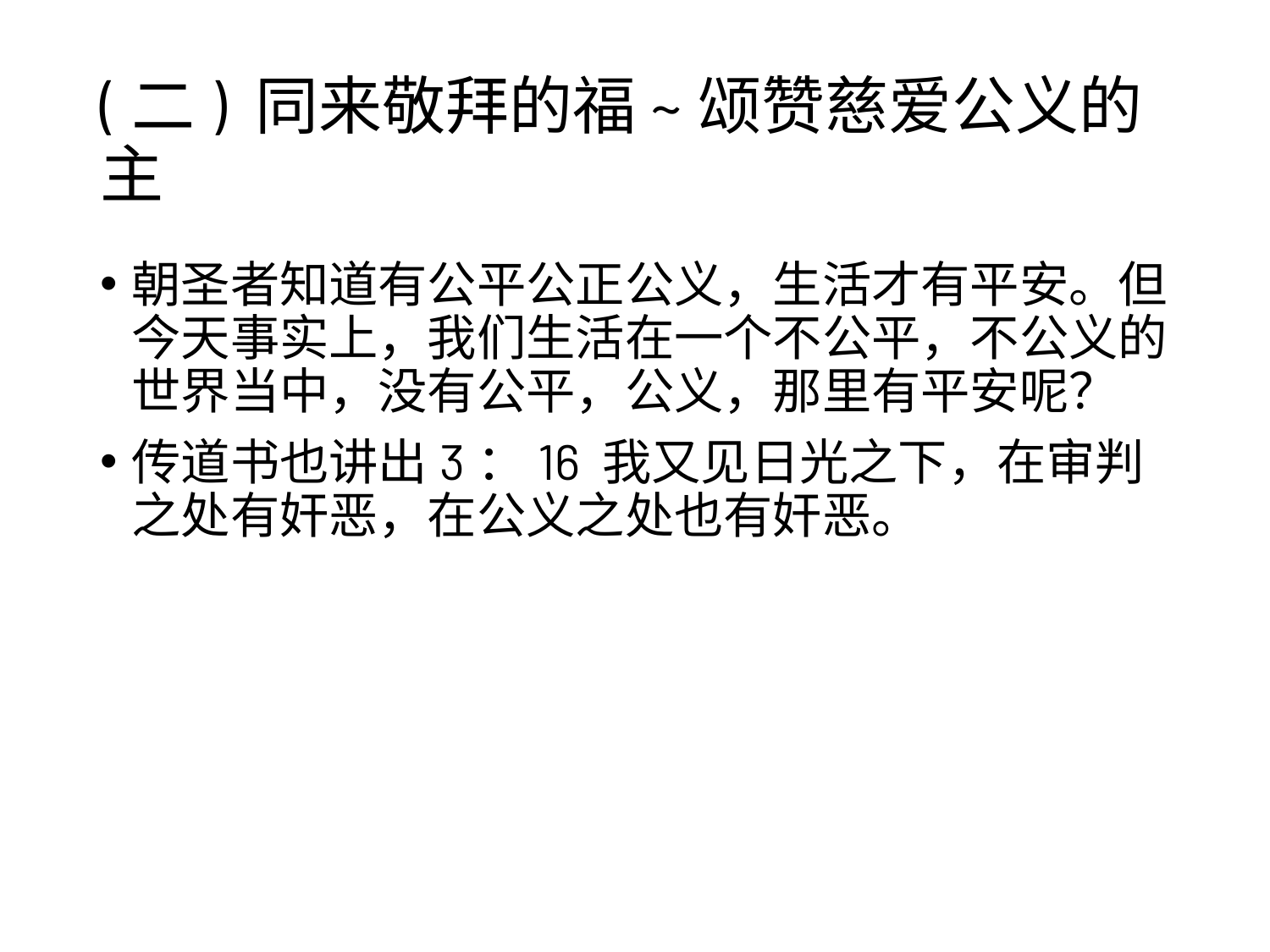

# (二)	 同来敬拜的福~颂赞慈爱公义的主
朝圣者知道有公平公正公义，生活才有平安。但今天事实上，我们生活在一个不公平，不公义的世界当中，没有公平，公义，那里有平安呢？
传道书也讲出3：16 我又见日光之下，在审判之处有奸恶，在公义之处也有奸恶。